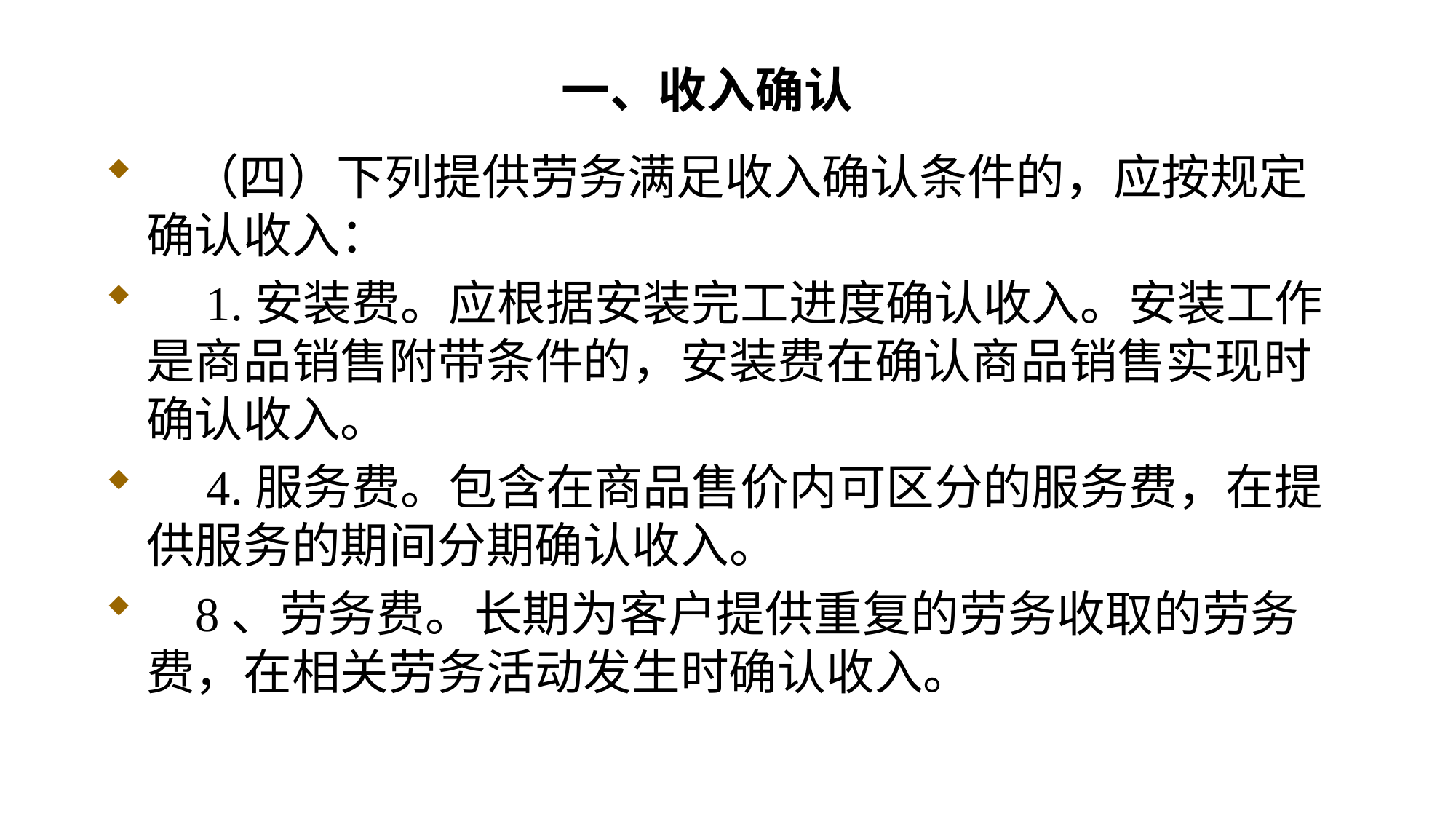

# 一、收入确认
   （四）下列提供劳务满足收入确认条件的，应按规定确认收入：
　1.安装费。应根据安装完工进度确认收入。安装工作是商品销售附带条件的，安装费在确认商品销售实现时确认收入。
　4.服务费。包含在商品售价内可区分的服务费，在提供服务的期间分期确认收入。
    8、劳务费。长期为客户提供重复的劳务收取的劳务费，在相关劳务活动发生时确认收入。